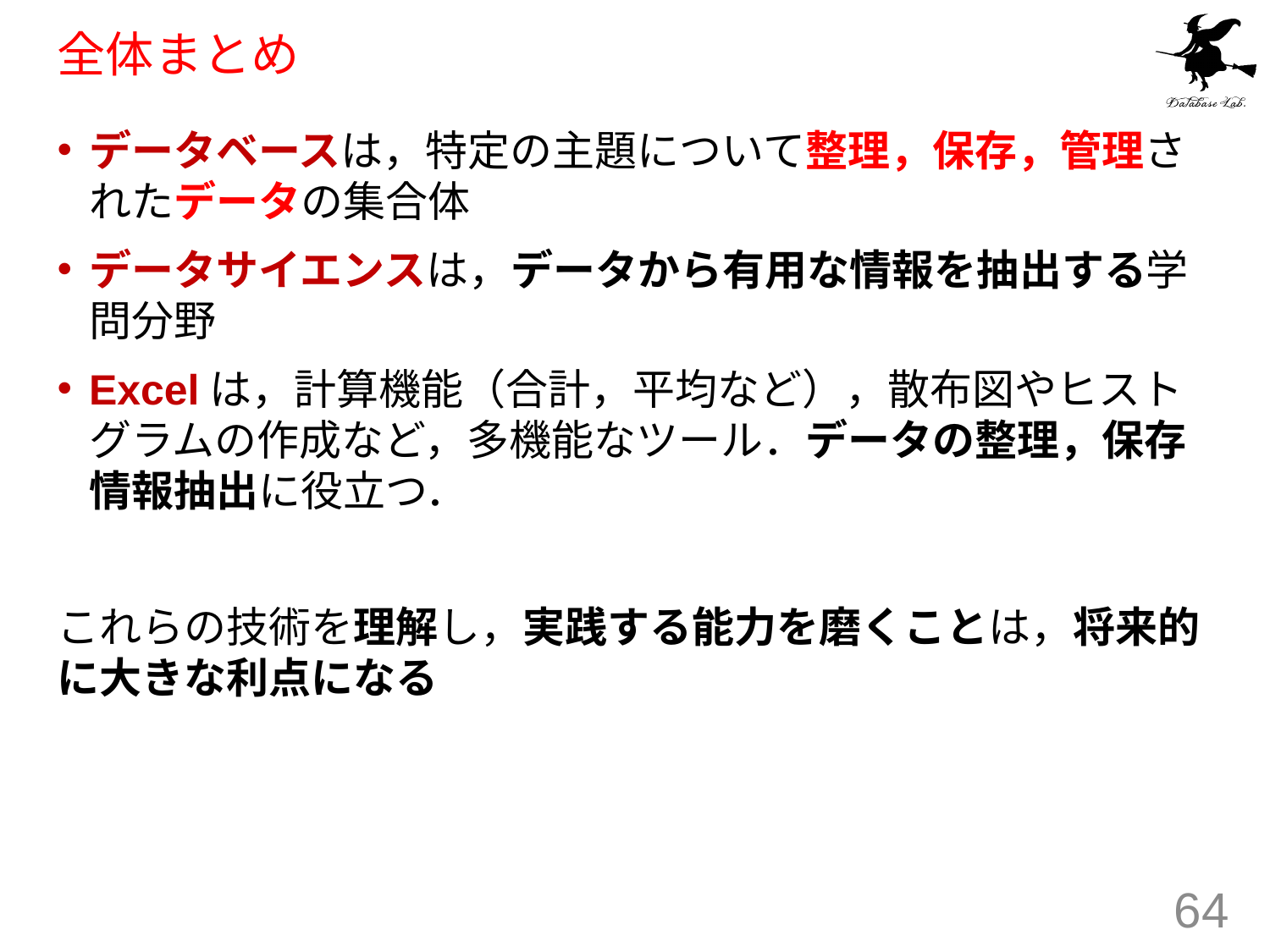

# 全体まとめ
データベースは，特定の主題について整理，保存，管理されたデータの集合体
データサイエンスは，データから有用な情報を抽出する学問分野
Excelは，計算機能（合計，平均など），散布図やヒストグラムの作成など，多機能なツール．データの整理，保存情報抽出に役立つ．

これらの技術を理解し，実践する能力を磨くことは，将来的に大きな利点になる
64